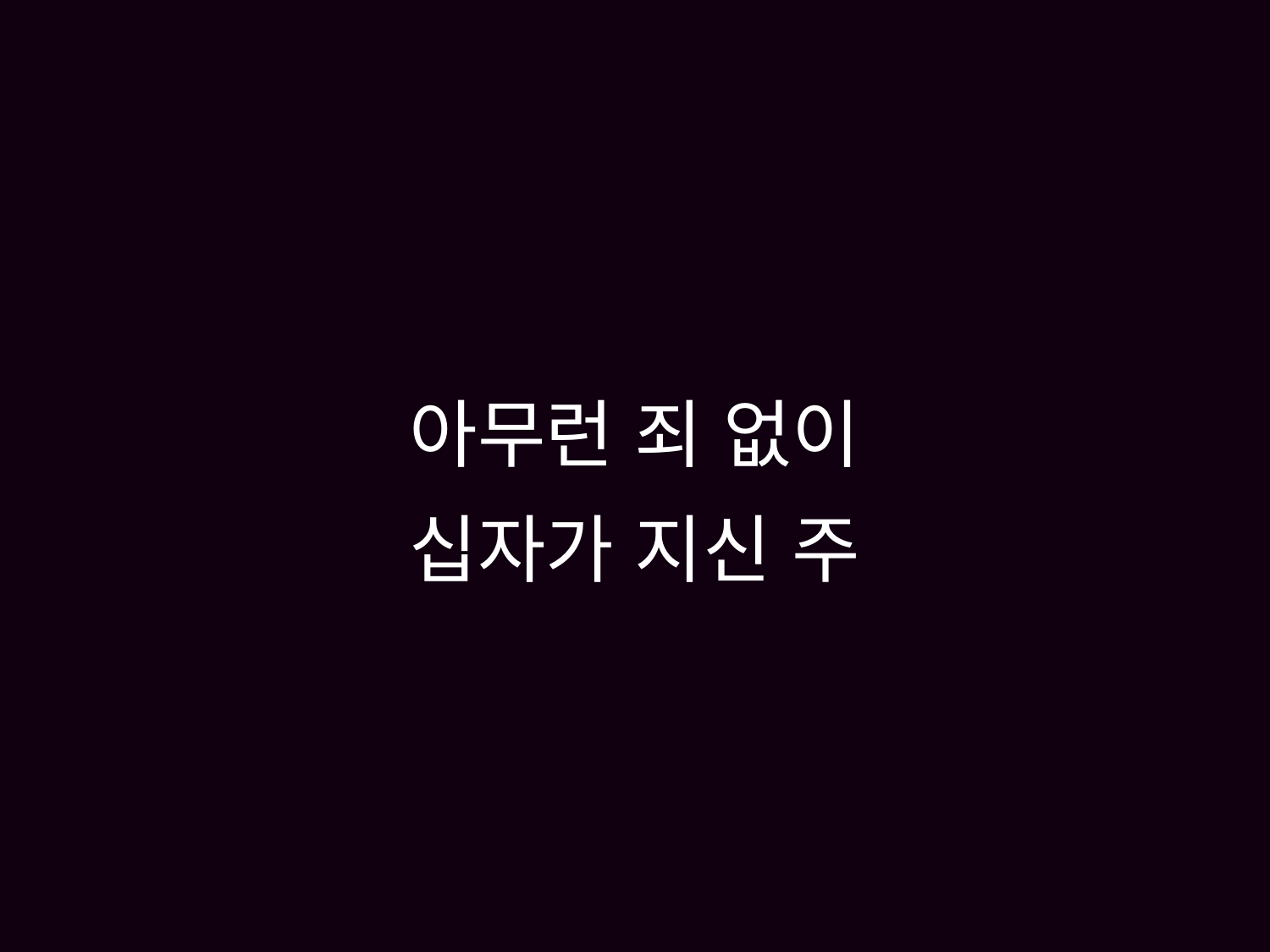

# 아무런 죄 없이 십자가 지신 주